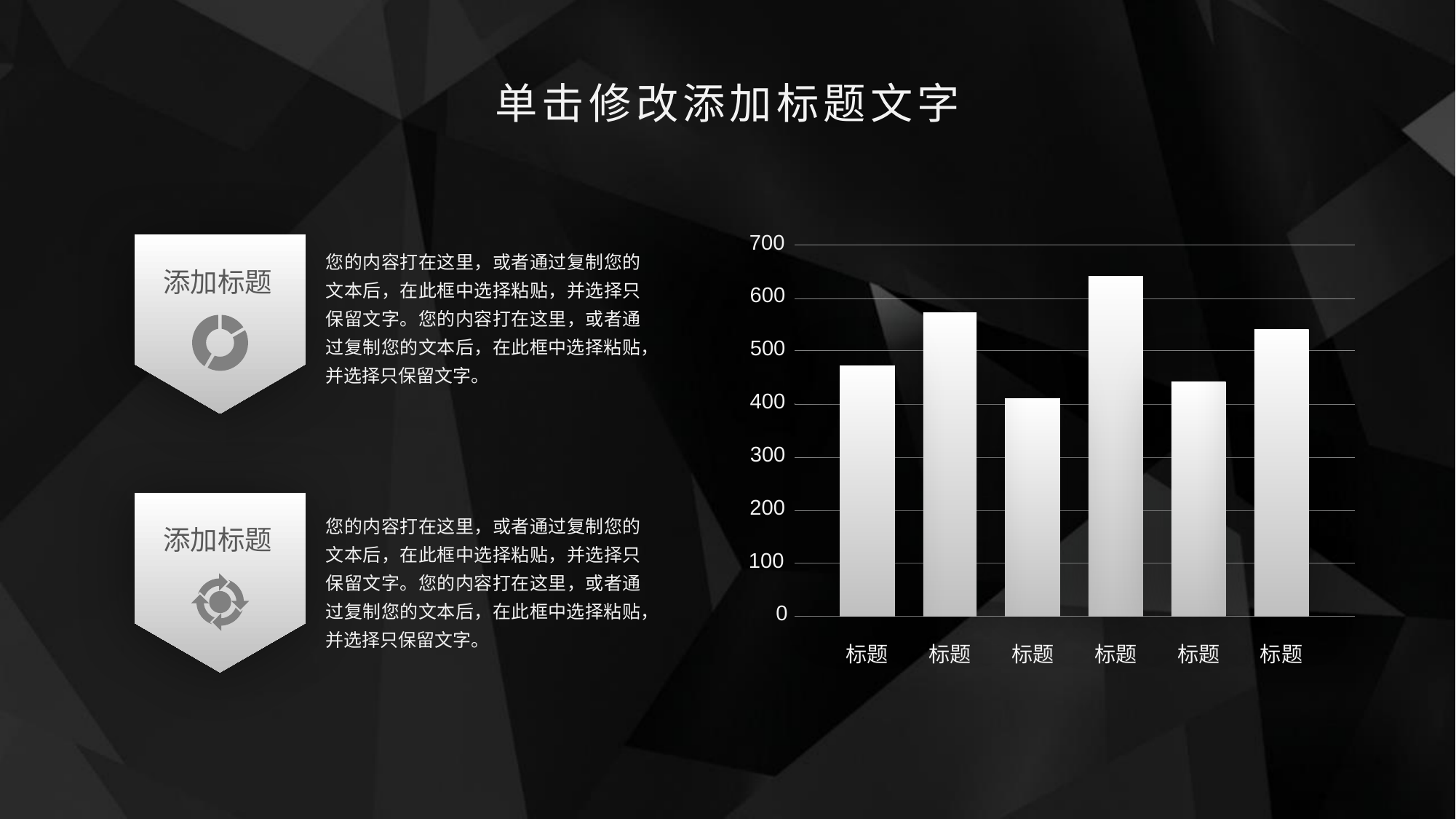

单击修改添加标题文字
700

您的内容打在这里，或者通过复制您的文本后，在此框中选择粘贴，并选择只保留文字。您的内容打在这里，或者通过复制您的文本后，在此框中选择粘贴，并选择只保留文字。

添加标题
600

500

400

300

200

您的内容打在这里，或者通过复制您的文本后，在此框中选择粘贴，并选择只保留文字。您的内容打在这里，或者通过复制您的文本后，在此框中选择粘贴，并选择只保留文字。

添加标题
100

0

标题
标题
标题
标题
标题
标题